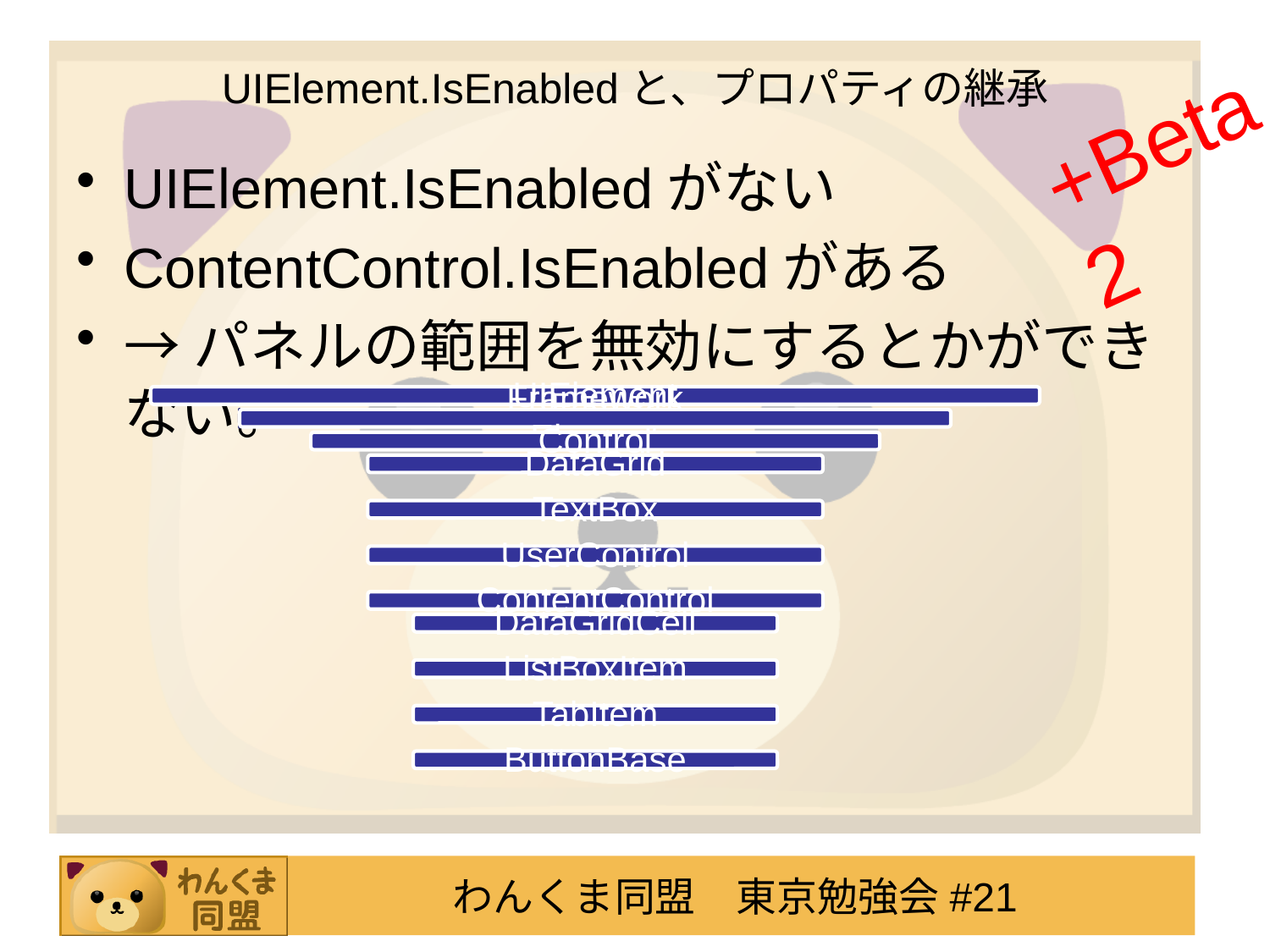

# UIElement.IsEnabledと、プロパティの継承
+Beta2
UIElement.IsEnabledがない
ContentControl.IsEnabledがある
→パネルの範囲を無効にするとかができない。
UIElement
Control
DataGrid
ContentControl
DataGridCell
TextBox
UserControl
ListBoxItem
TabItem
ButtonBase